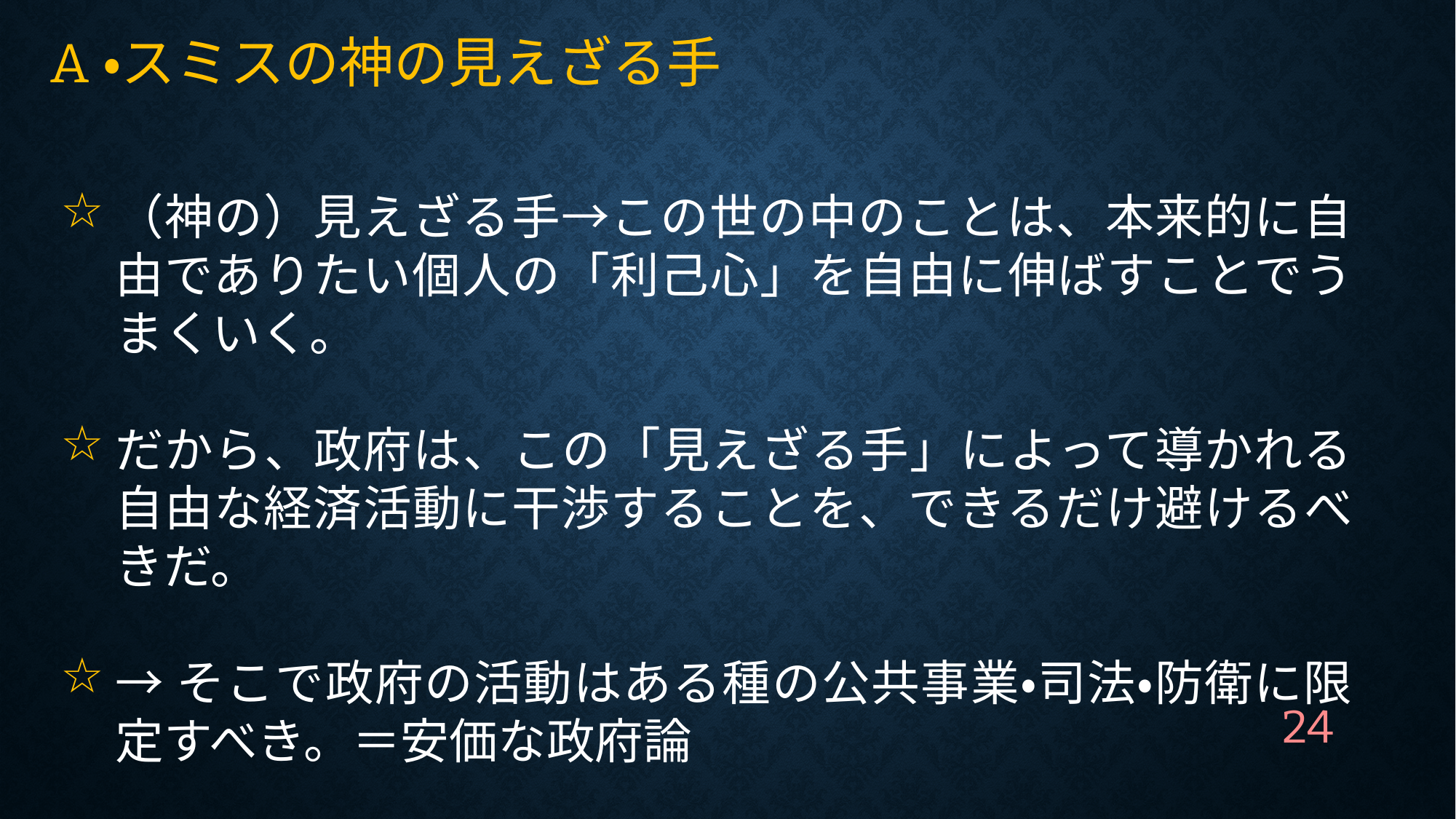

A・スミスの神の見えざる手
（神の）見えざる手→この世の中のことは、本来的に自由でありたい個人の「利己心」を自由に伸ばすことでうまくいく。

だから、政府は、この「見えざる手」によって導かれる自由な経済活動に干渉することを、できるだけ避けるべきだ。

→そこで政府の活動はある種の公共事業・司法・防衛に限定すべき。＝安価な政府論
24